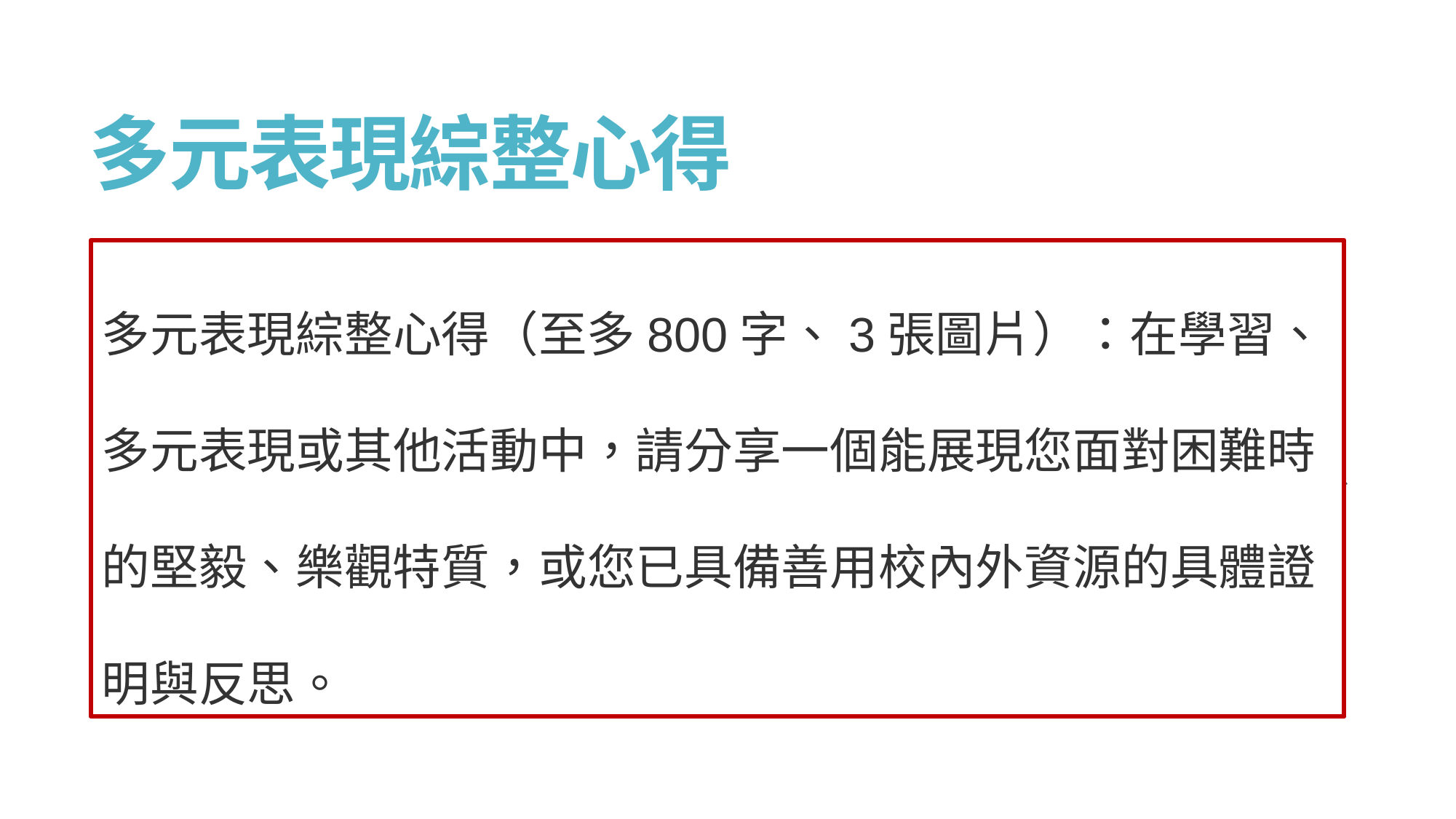

# 多元表現綜整心得
「多元表現綜整心得」簡單來說，就是同學需要針對高中職三年期間所參與的各項課外活動、自主學習等多元表現，寫一篇履歷與心得，來呈現自己的參與動機、成果與收穫、反省或感想。
多元表現綜整心得（至多800字、3張圖片）：在學習、多元表現或其他活動中，請分享一個能展現您面對困難時的堅毅、樂觀特質，或您已具備善用校內外資源的具體證明與反思。